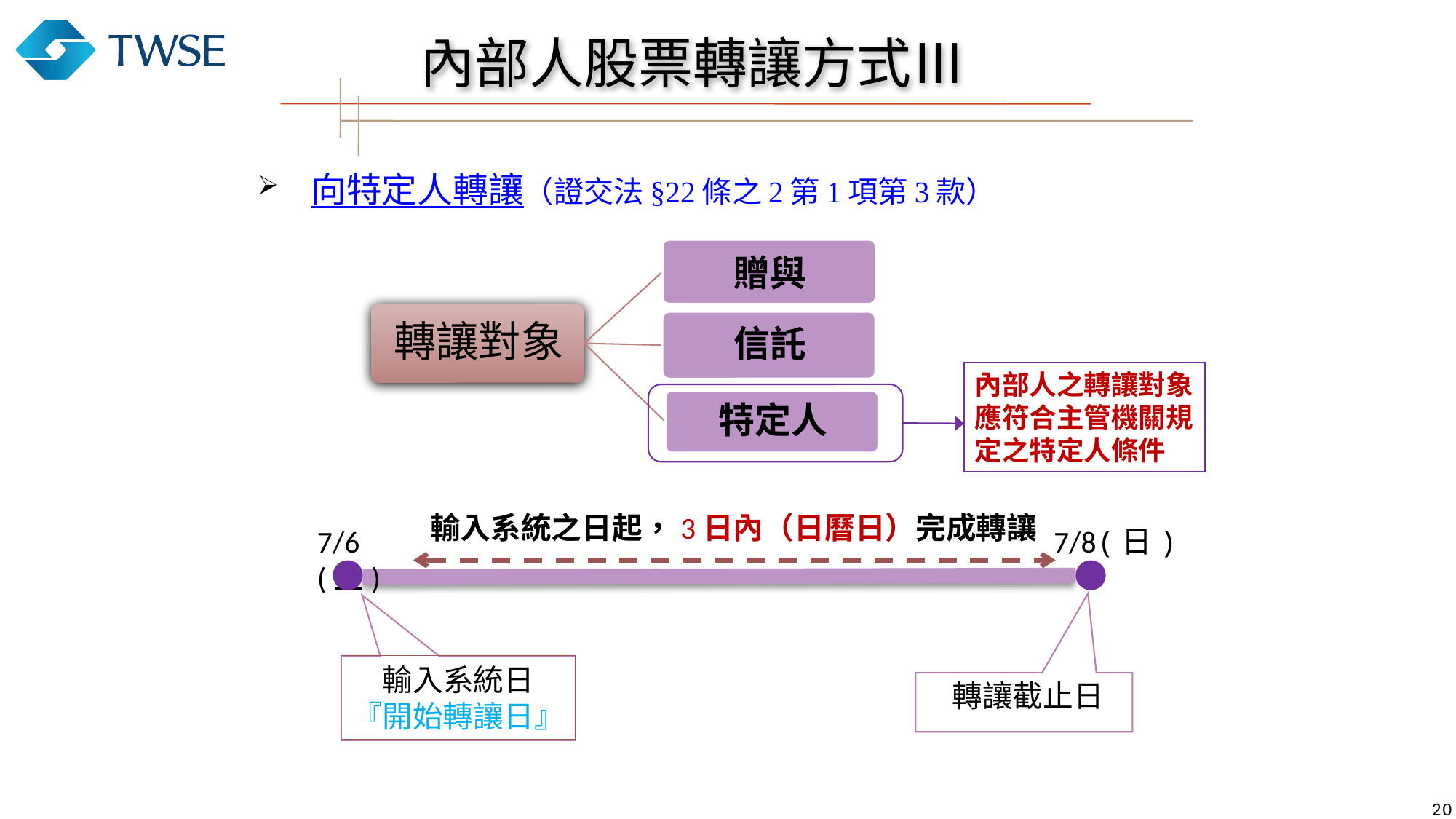

內部人股票轉讓方式Ⅲ
向特定人轉讓（證交法§22條之2第1項第3款）

轉讓對象

贈與

信託

特定人

內部人之轉讓對象應符合主管機關規定之特定人條件
輸入系統之日起，3日內（日曆日）完成轉讓
7/6(五)
7/8(日)

輸入系統日
『開始轉讓日』
轉讓截止日

20